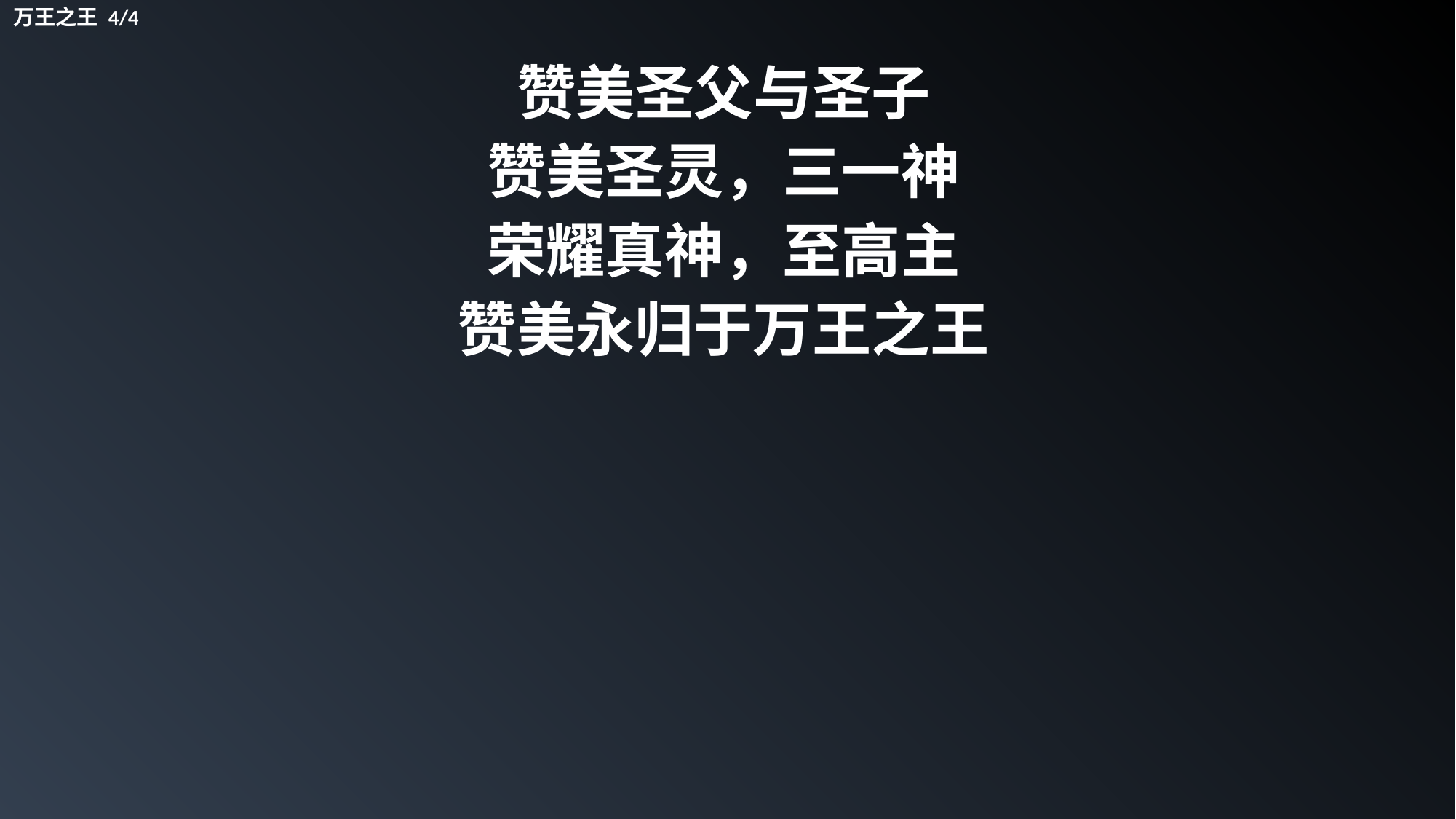

万王之王 4/4
赞美圣父与圣子
赞美圣灵，三一神
荣耀真神，至高主
赞美永归于万王之王